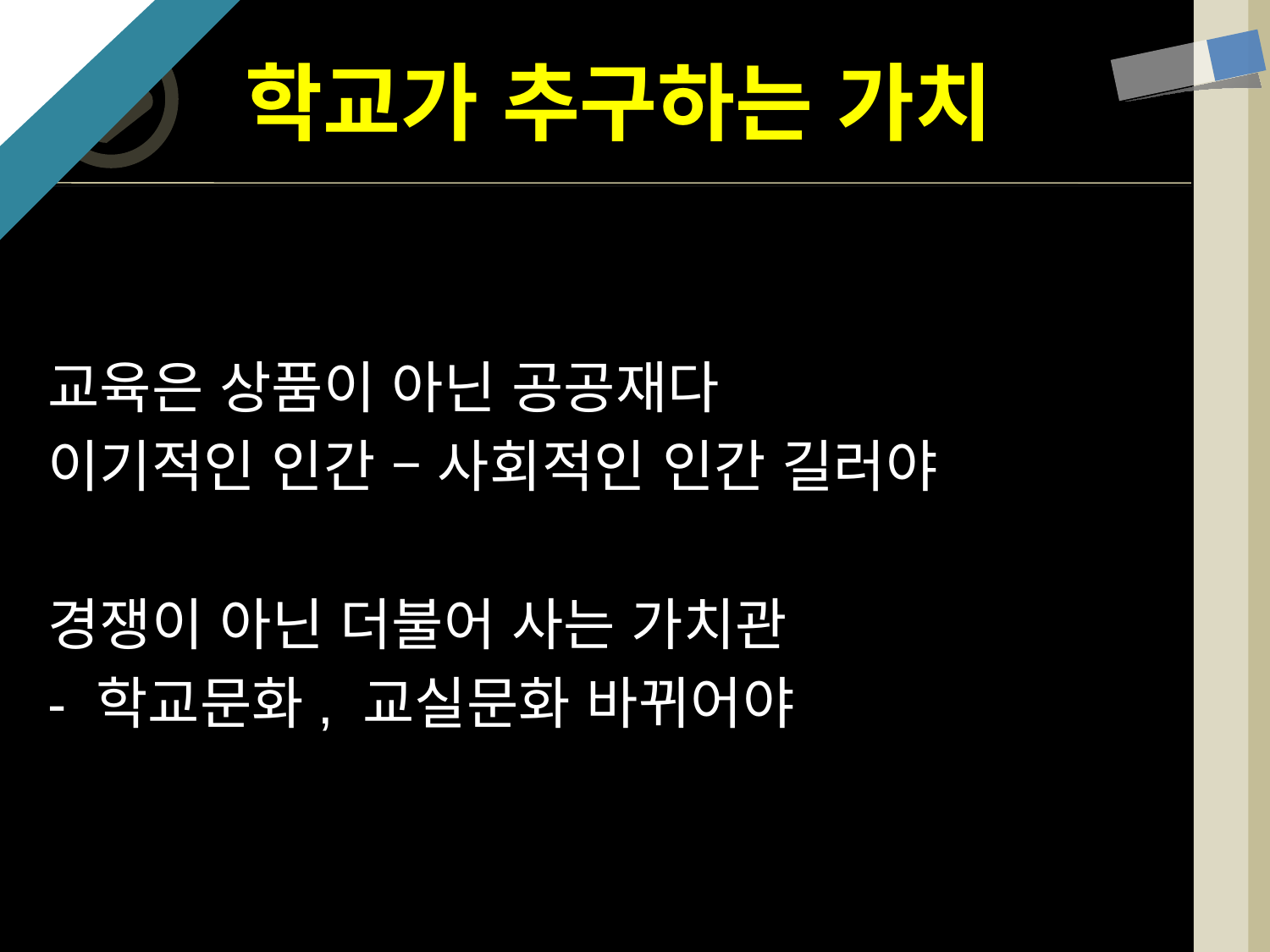

# 학교가 추구하는 가치

교육은 상품이 아닌 공공재다
이기적인 인간 – 사회적인 인간 길러야

경쟁이 아닌 더불어 사는 가치관
- 학교문화, 교실문화 바뀌어야